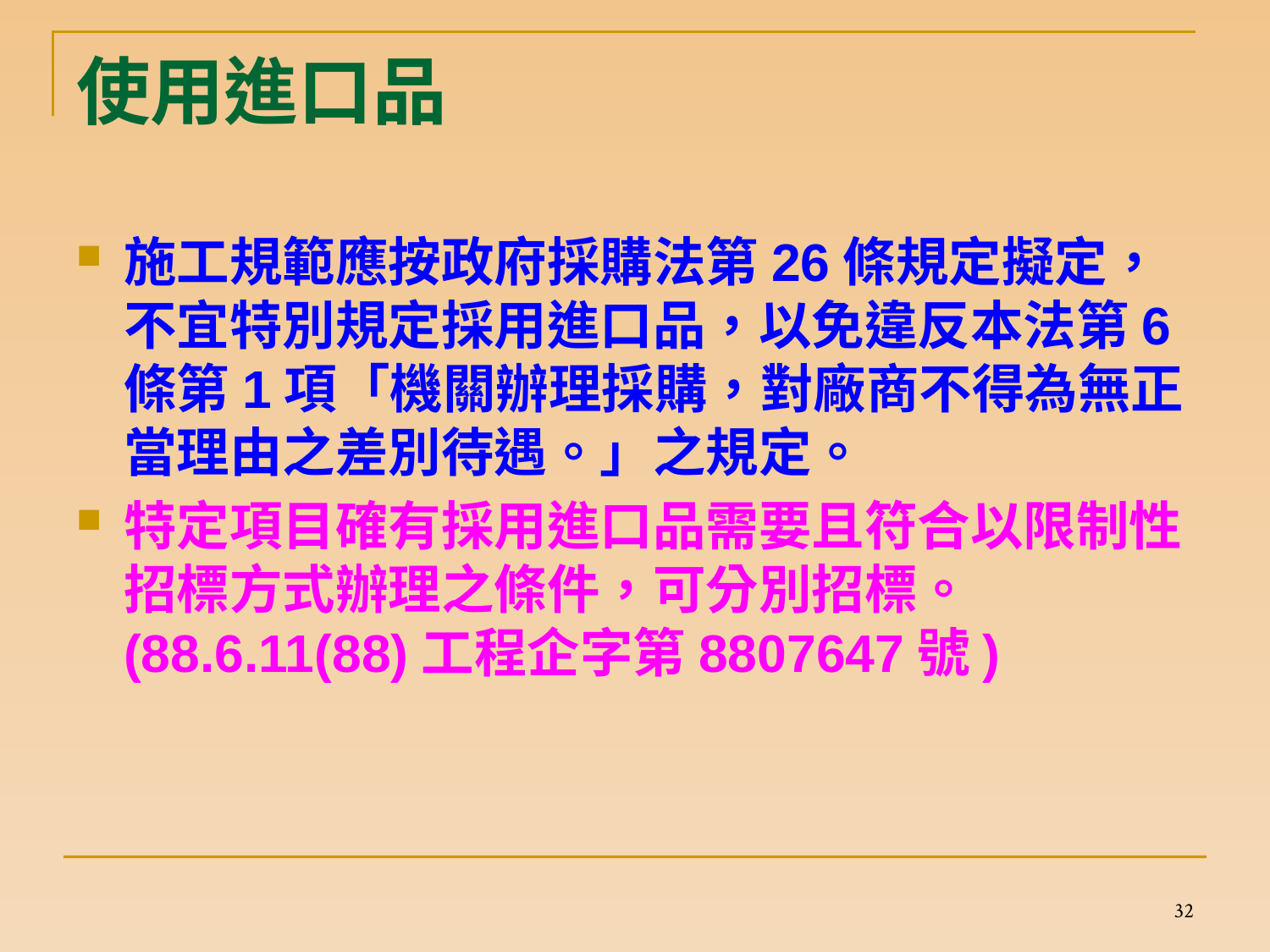

# 使用進口品
施工規範應按政府採購法第26條規定擬定，不宜特別規定採用進口品，以免違反本法第6條第1項「機關辦理採購，對廠商不得為無正當理由之差別待遇。」之規定。
特定項目確有採用進口品需要且符合以限制性招標方式辦理之條件，可分別招標。(88.6.11(88)工程企字第8807647號)
32